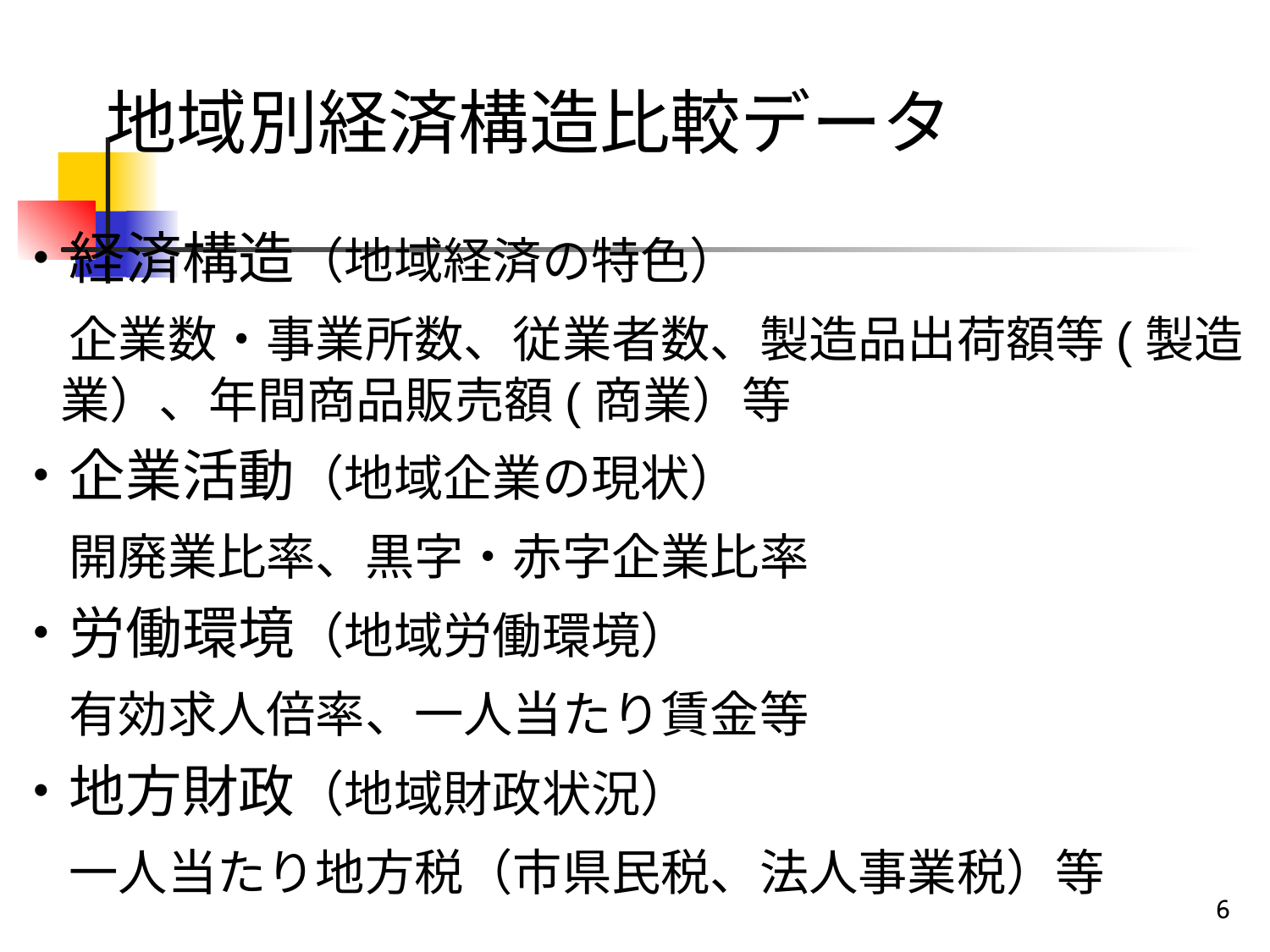

地域別経済構造比較データ
・経済構造（地域経済の特色）
　企業数・事業所数、従業者数、製造品出荷額等(製造業）、年間商品販売額(商業）等
・企業活動（地域企業の現状）
　開廃業比率、黒字・赤字企業比率
・労働環境（地域労働環境）
　有効求人倍率、一人当たり賃金等
・地方財政（地域財政状況）
　一人当たり地方税（市県民税、法人事業税）等
6